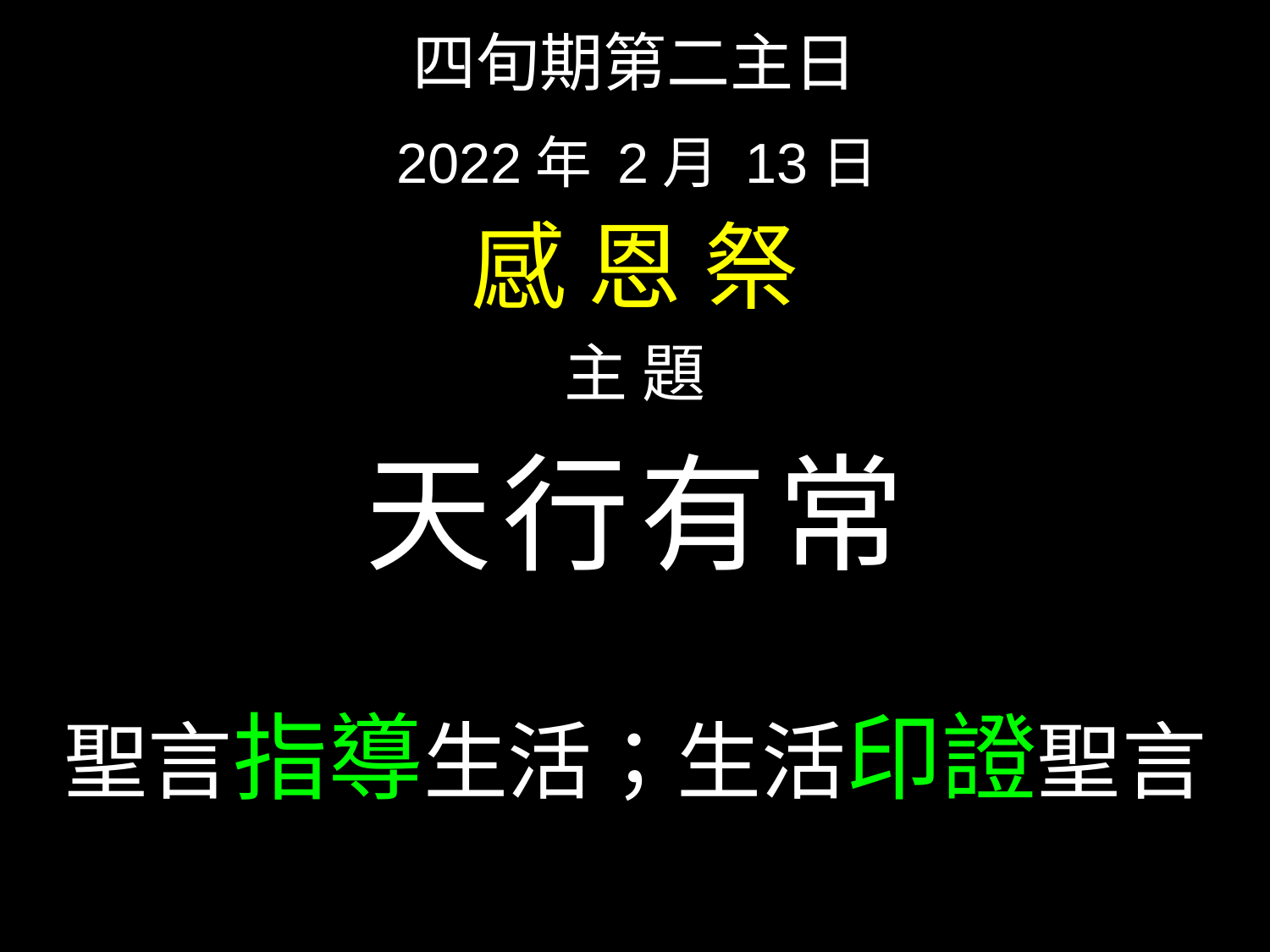

四旬期第二主日
 2022年 2月 13日
感 恩 祭

主 題
天行有常

聖言指導生活；生活印證聖言